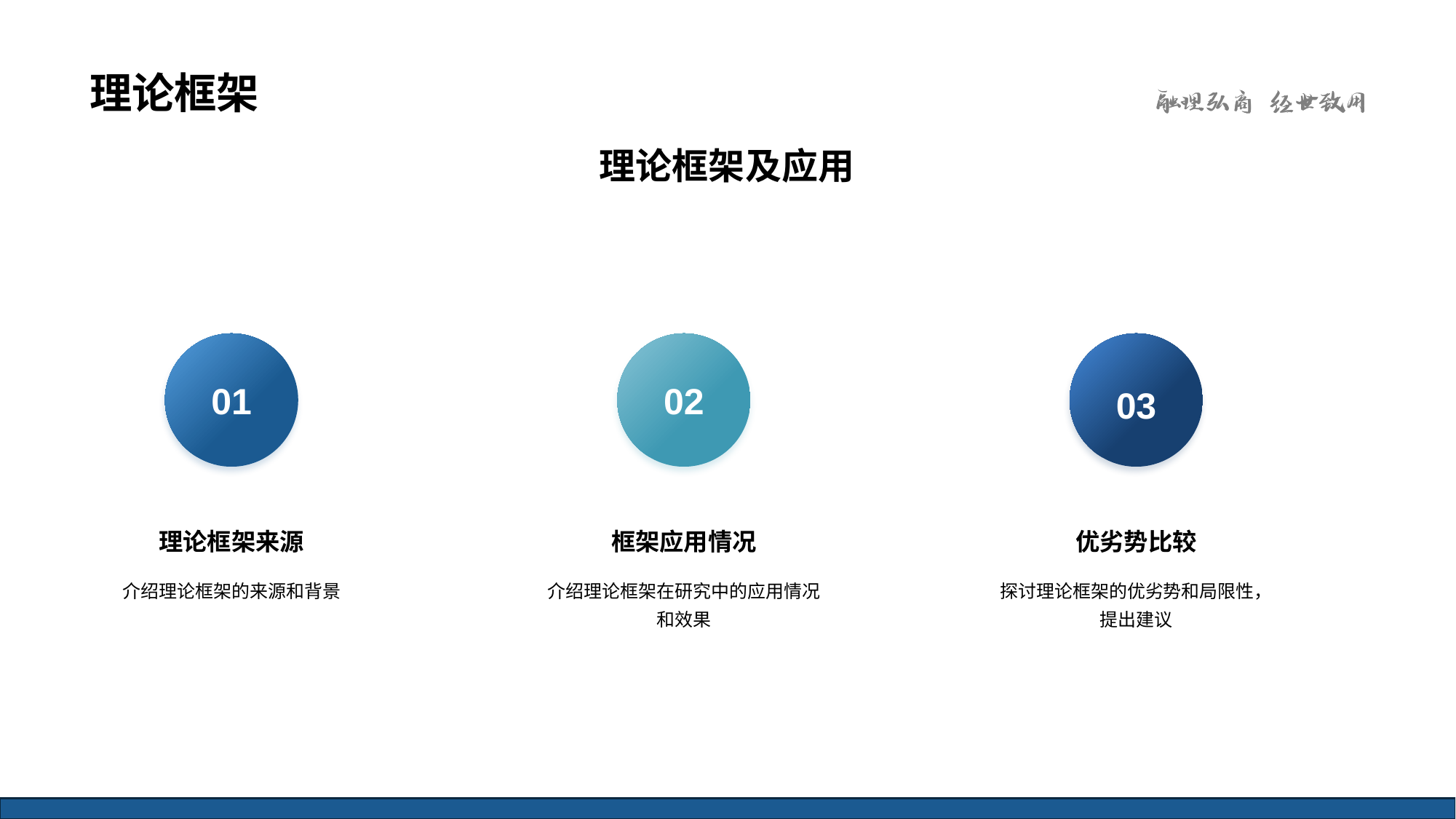

# 理论框架
理论框架及应用

01
理论框架来源
介绍理论框架的来源和背景

02
框架应用情况
介绍理论框架在研究中的应用情况和效果

03
优劣势比较
探讨理论框架的优劣势和局限性，提出建议